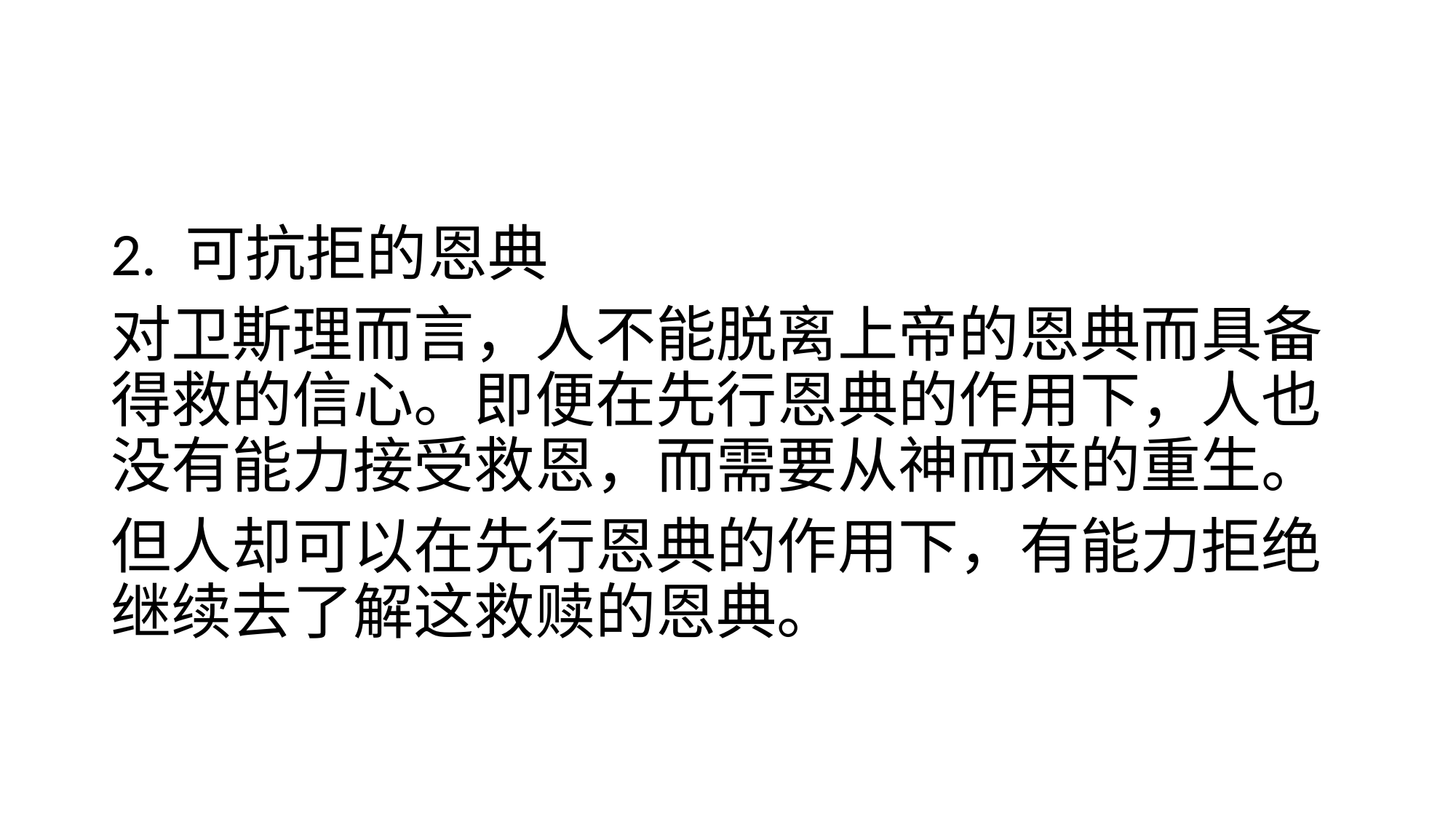

#
2. 可抗拒的恩典
对卫斯理而言，人不能脱离上帝的恩典而具备得救的信心。即便在先行恩典的作用下，人也没有能力接受救恩，而需要从神而来的重生。
但人却可以在先行恩典的作用下，有能力拒绝继续去了解这救赎的恩典。